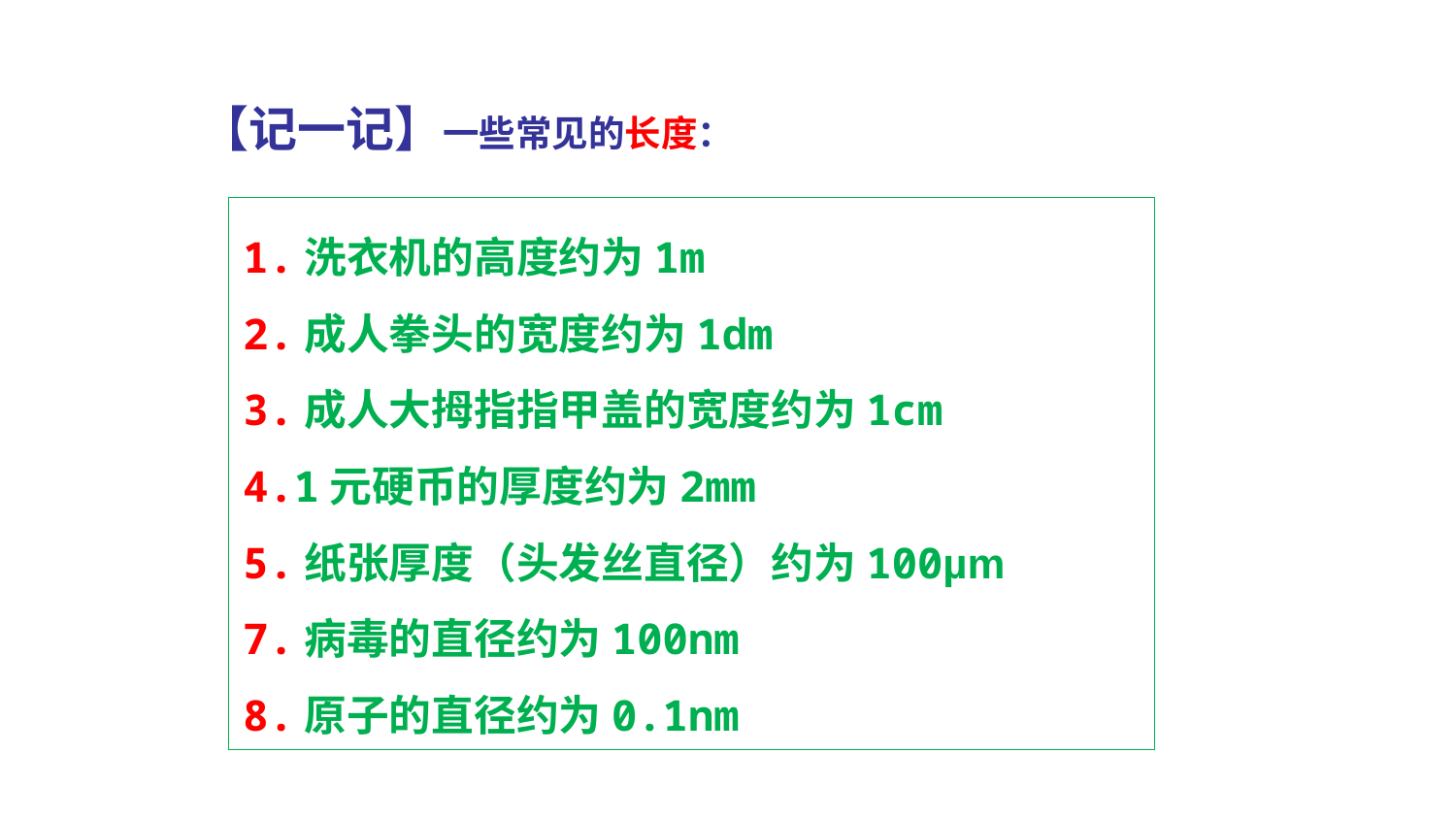

【记一记】一些常见的长度：
1.洗衣机的高度约为1m
2.成人拳头的宽度约为1dm
3.成人大拇指指甲盖的宽度约为1cm
4.1元硬币的厚度约为2mm
5.纸张厚度（头发丝直径）约为100µm
7.病毒的直径约为100nm
8.原子的直径约为0.1nm